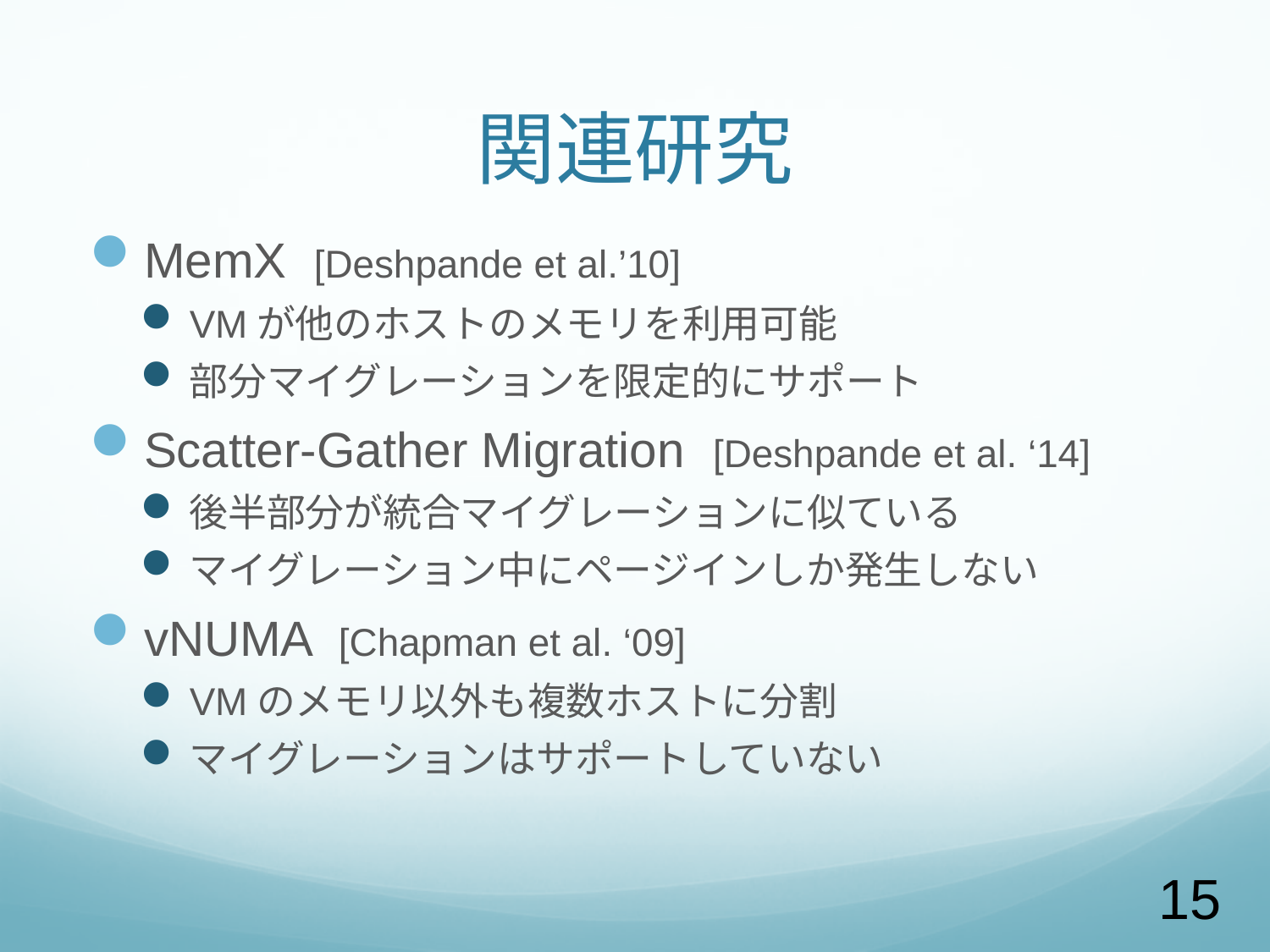

# 関連研究
MemX  [Deshpande et al.’10]
VMが他のホストのメモリを利用可能
部分マイグレーションを限定的にサポート
Scatter-Gather Migration  [Deshpande et al. ‘14]
後半部分が統合マイグレーションに似ている
マイグレーション中にページインしか発生しない
vNUMA  [Chapman et al. ‘09]
VMのメモリ以外も複数ホストに分割
マイグレーションはサポートしていない
15